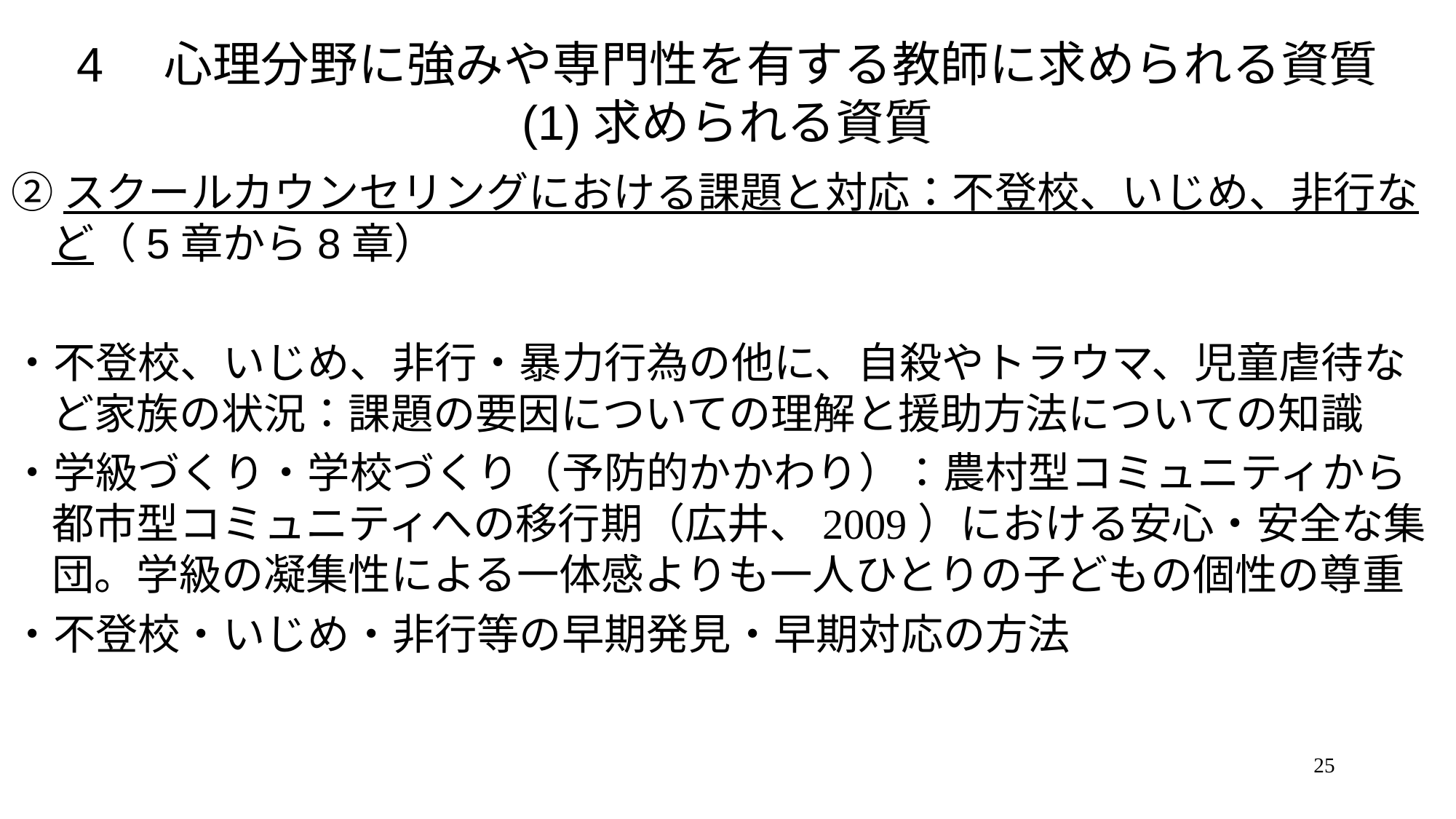

# 4　心理分野に強みや専門性を有する教師に求められる資質 (1)求められる資質

②スクールカウンセリングにおける課題と対応：不登校、いじめ、非行など（5章から8章）

・不登校、いじめ、非行・暴力行為の他に、自殺やトラウマ、児童虐待など家族の状況：課題の要因についての理解と援助方法についての知識
・学級づくり・学校づくり（予防的かかわり）：農村型コミュニティから都市型コミュニティへの移行期（広井、2009）における安心・安全な集団。学級の凝集性による一体感よりも一人ひとりの子どもの個性の尊重
・不登校・いじめ・非行等の早期発見・早期対応の方法
25